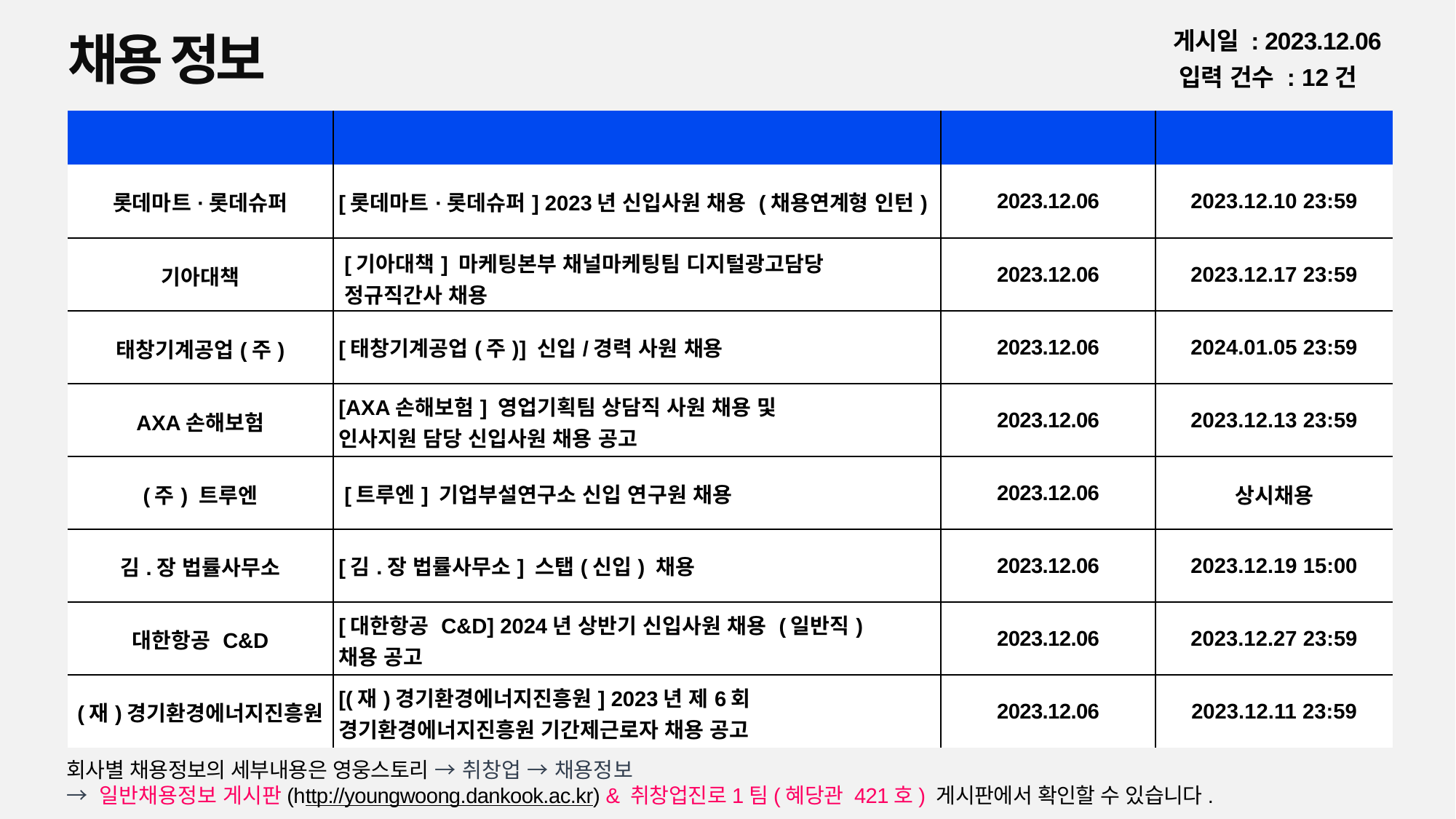

채용 정보
게시일 : 2023.12.06
입력 건수 : 12건
| 회사명 | 공고명 | 등록일 | 마감일 |
| --- | --- | --- | --- |
| 롯데마트·롯데슈퍼 | [롯데마트·롯데슈퍼] 2023년 신입사원 채용 (채용연계형 인턴) | 2023.12.06 | 2023.12.10 23:59 |
| 기아대책 | [기아대책] 마케팅본부 채널마케팅팀 디지털광고담당 정규직간사 채용 | 2023.12.06 | 2023.12.17 23:59 |
| 태창기계공업(주) | [태창기계공업(주)] 신입/경력 사원 채용 | 2023.12.06 | 2024.01.05 23:59 |
| AXA손해보험 | [AXA손해보험] 영업기획팀 상담직 사원 채용 및 인사지원 담당 신입사원 채용 공고 | 2023.12.06 | 2023.12.13 23:59 |
| (주) 트루엔 | [트루엔] 기업부설연구소 신입 연구원 채용 | 2023.12.06 | 상시채용 |
| 김.장 법률사무소 | [김.장 법률사무소] 스탭(신입) 채용 | 2023.12.06 | 2023.12.19 15:00 |
| 대한항공 C&D | [대한항공 C&D] 2024년 상반기 신입사원 채용 (일반직) 채용 공고 | 2023.12.06 | 2023.12.27 23:59 |
| (재)경기환경에너지진흥원 | [(재)경기환경에너지진흥원] 2023년 제6회 경기환경에너지진흥원 기간제근로자 채용 공고 | 2023.12.06 | 2023.12.11 23:59 |
회사별 채용정보의 세부내용은 영웅스토리 → 취창업 → 채용정보
→ 일반채용정보 게시판(http://youngwoong.dankook.ac.kr) & 취창업진로1팀(혜당관 421호) 게시판에서 확인할 수 있습니다.